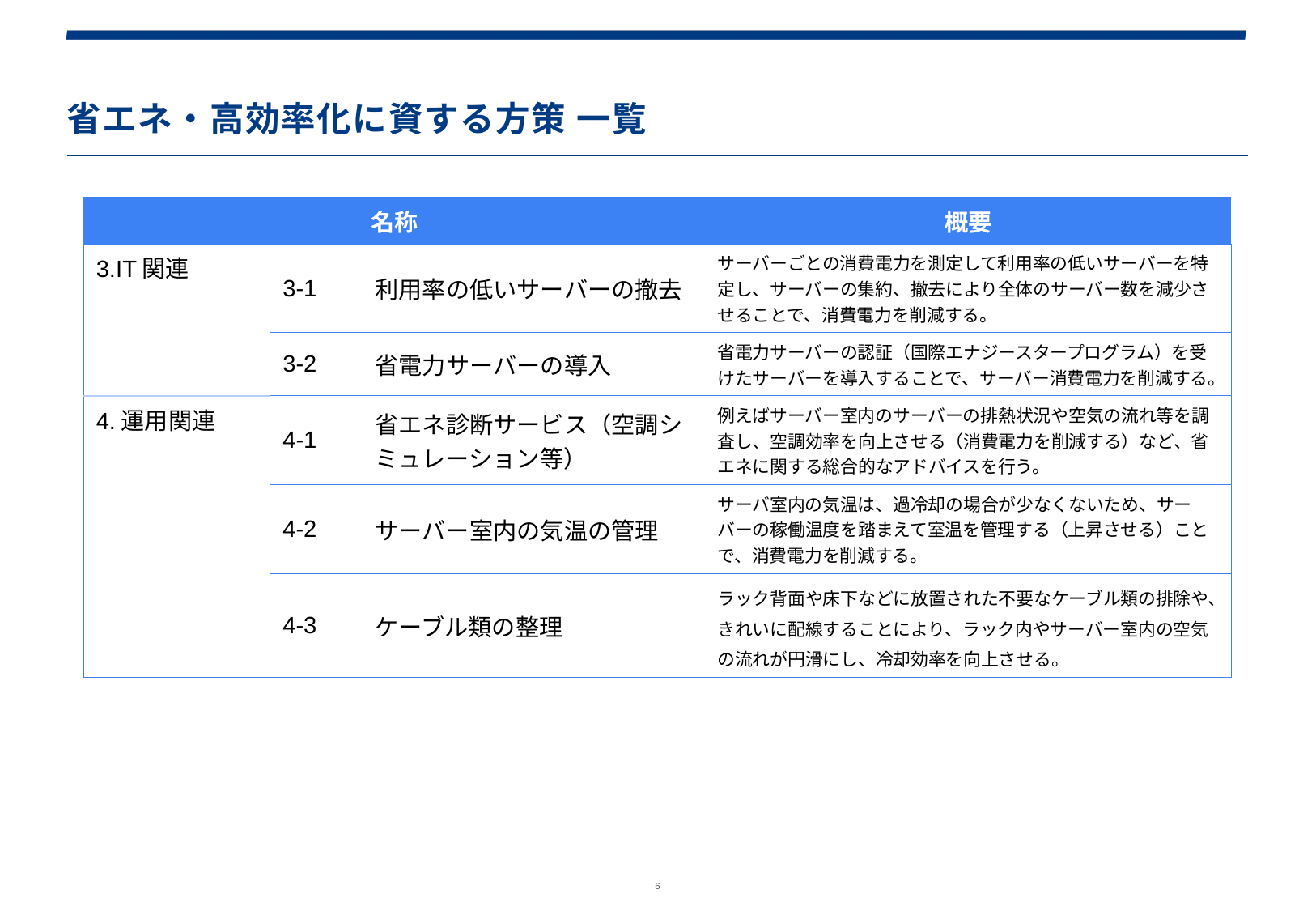

省エネ・高効率化に資する方策 一覧
| 名称 |  |  | 概要 |
| --- | --- | --- | --- |
| 3.IT関連 | 3-1 | 利用率の低いサーバーの撤去 | サーバーごとの消費電力を測定して利用率の低いサーバーを特定し、サーバーの集約、撤去により全体のサーバー数を減少させることで、消費電力を削減する。 |
|  | 3-2 | 省電力サーバーの導入 | 省電力サーバーの認証（国際エナジースタープログラム）を受けたサーバーを導入することで、サーバー消費電力を削減する。 |
| 4.運用関連 | 4-1 | 省エネ診断サービス（空調シミュレーション等） | 例えばサーバー室内のサーバーの排熱状況や空気の流れ等を調査し、空調効率を向上させる（消費電力を削減する）など、省エネに関する総合的なアドバイスを行う。 |
|  | 4-2 | サーバー室内の気温の管理 | サーバ室内の気温は、過冷却の場合が少なくないため、サーバーの稼働温度を踏まえて室温を管理する（上昇させる）ことで、消費電力を削減する。 |
|  | 4-3 | ケーブル類の整理 | ラック背面や床下などに放置された不要なケーブル類の排除や、きれいに配線することにより、ラック内やサーバー室内の空気の流れが円滑にし、冷却効率を向上させる。 |